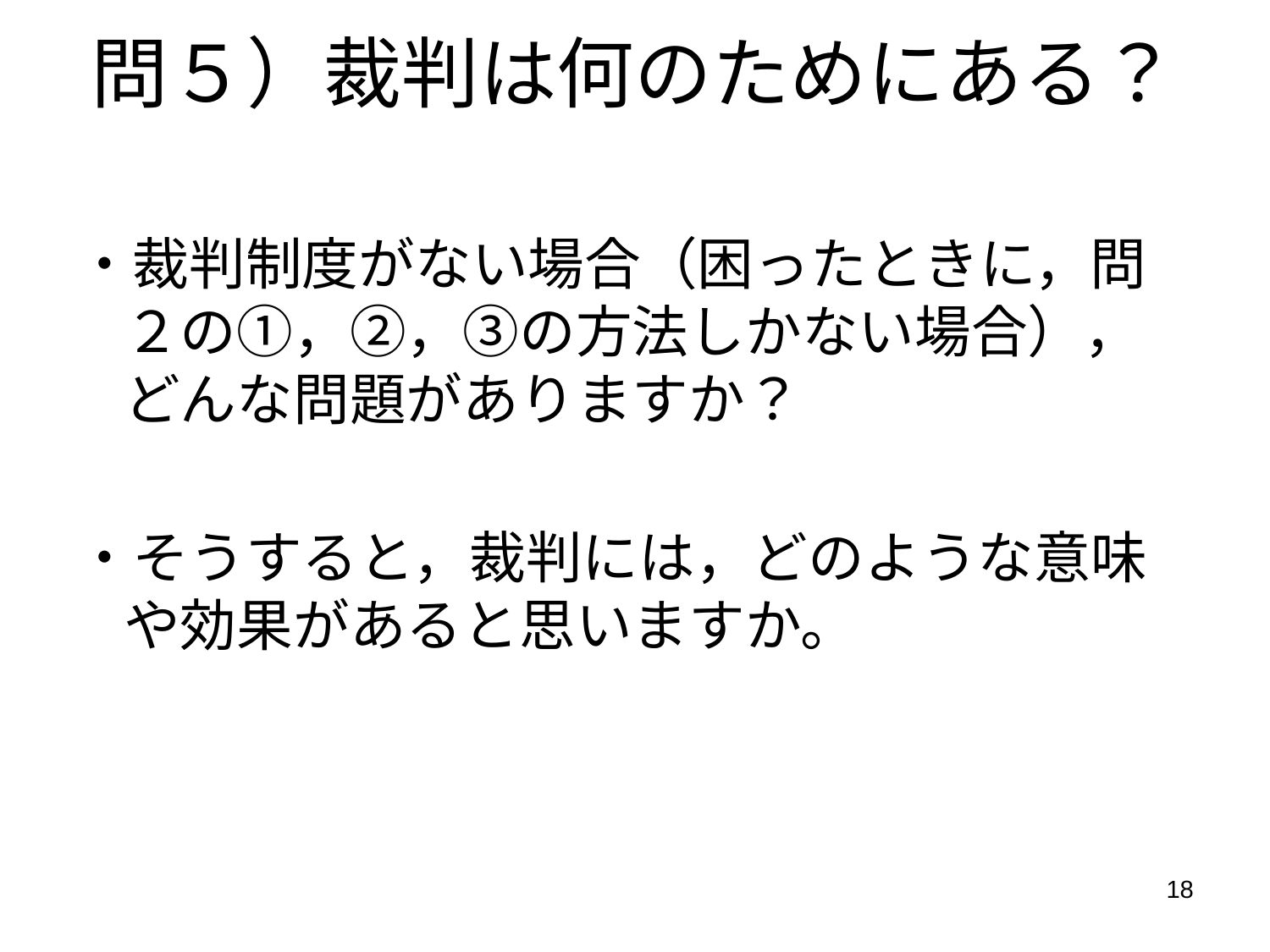

# 問５）裁判は何のためにある？
・裁判制度がない場合（困ったときに，問２の①，②，③の方法しかない場合），どんな問題がありますか？

・そうすると，裁判には，どのような意味や効果があると思いますか。

18